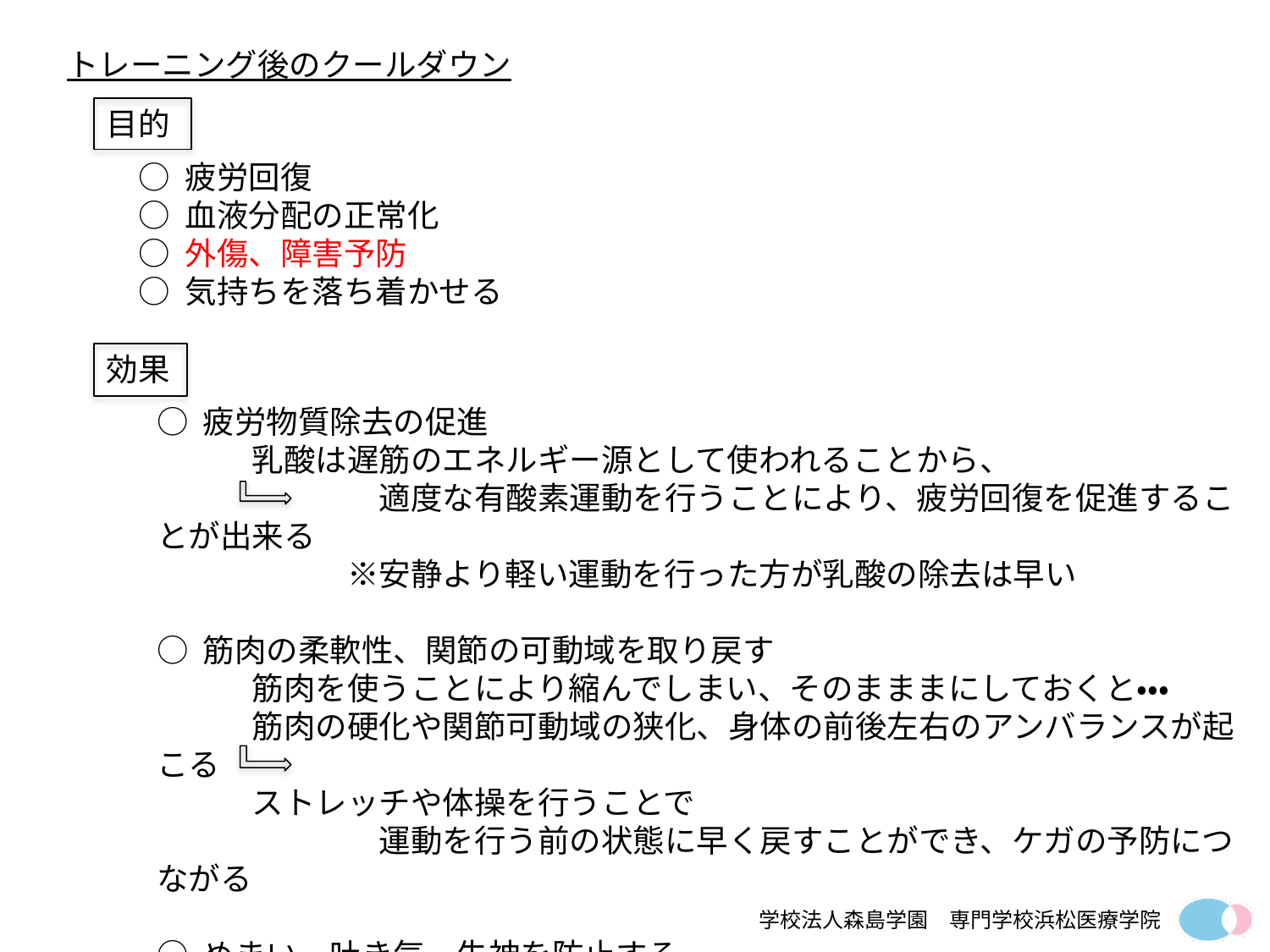

トレーニング後のクールダウン
目的

○ 疲労回復
○ 血液分配の正常化
○ 外傷、障害予防
○ 気持ちを落ち着かせる
効果

○ 疲労物質除去の促進
　　　乳酸は遅筋のエネルギー源として使われることから、
　　　　　　　適度な有酸素運動を行うことにより、疲労回復を促進することが出来る
　　　　　　※安静より軽い運動を行った方が乳酸の除去は早い

○ 筋肉の柔軟性、関節の可動域を取り戻す
　　　筋肉を使うことにより縮んでしまい、そのまままにしておくと・・・
　　　筋肉の硬化や関節可動域の狭化、身体の前後左右のアンバランスが起こる
　　　ストレッチや体操を行うことで
　　　　　　　運動を行う前の状態に早く戻すことができ、ケガの予防につながる

○ めまい、吐き気、失神を防止する

○ 精神的に落ち着く事ができる